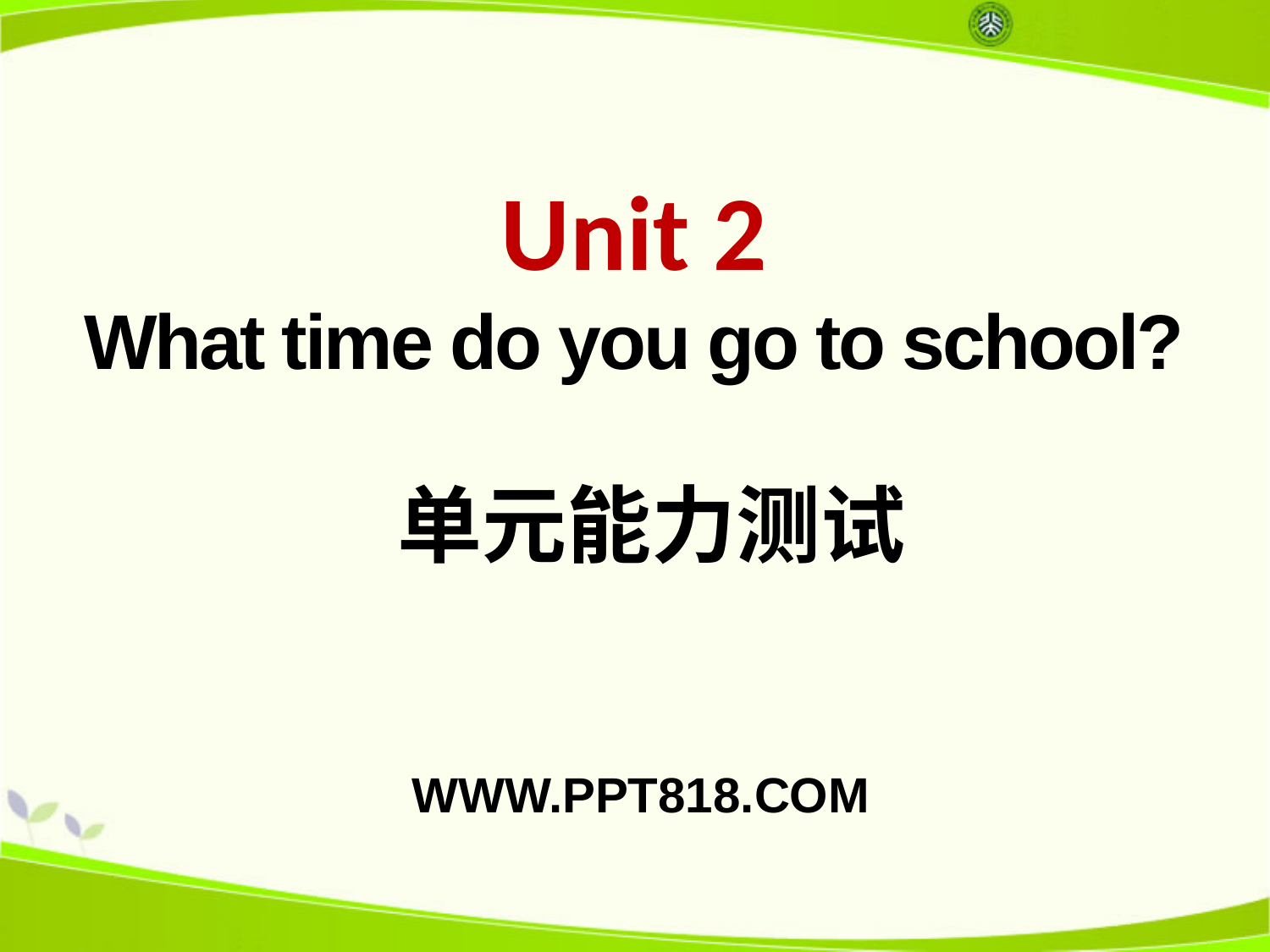

Unit 2
What time do you go to school?
单元能力测试
WWW.PPT818.COM